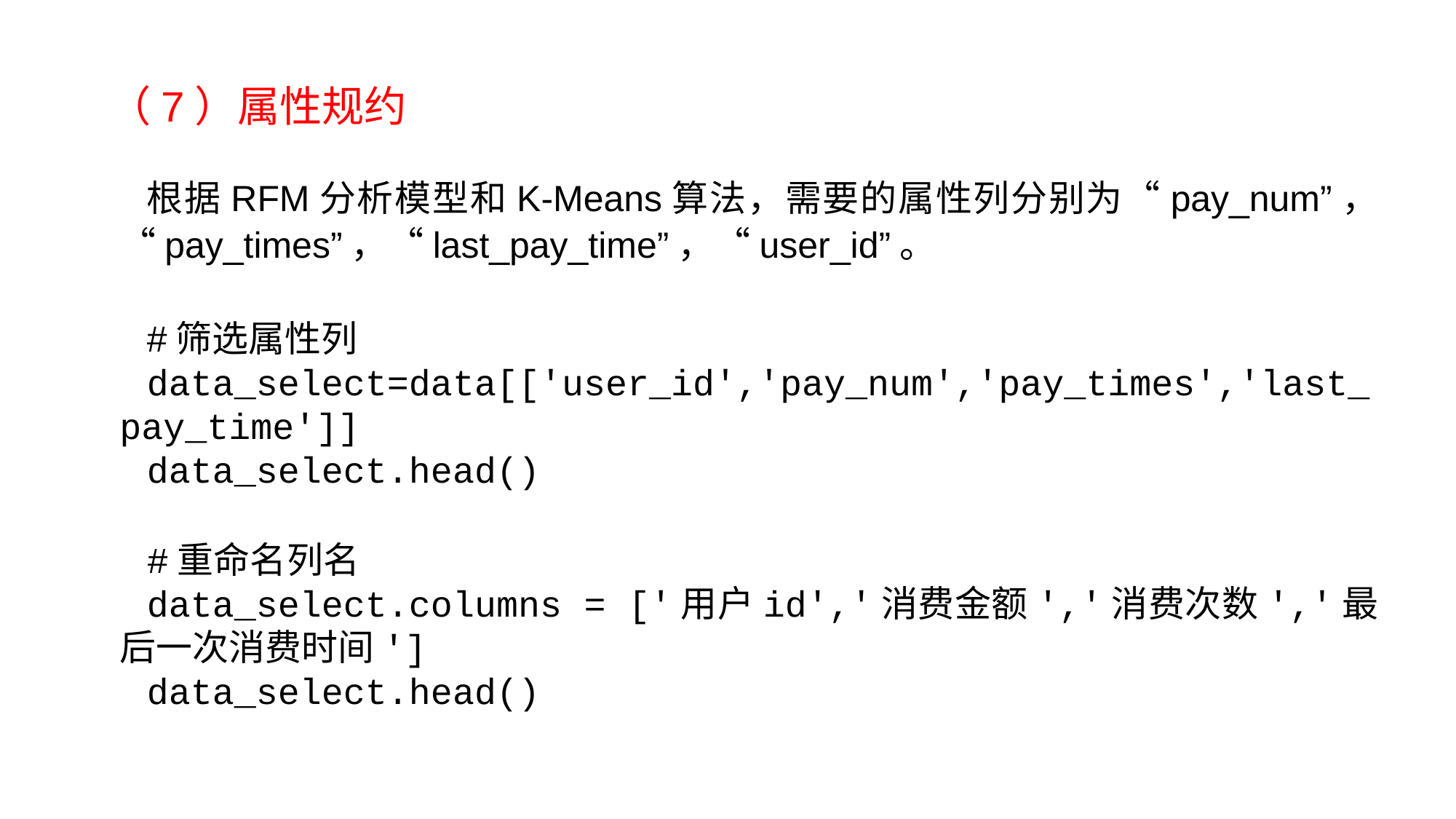

（7）属性规约
根据RFM分析模型和K-Means算法，需要的属性列分别为“pay_num”，“pay_times”，“last_pay_time”，“user_id”。

#筛选属性列
data_select=data[['user_id','pay_num','pay_times','last_pay_time']]
data_select.head()

#重命名列名
data_select.columns = ['用户id','消费金额','消费次数','最后一次消费时间']
data_select.head()

TEXT  add here
TEXT  add here
TEXT  add here